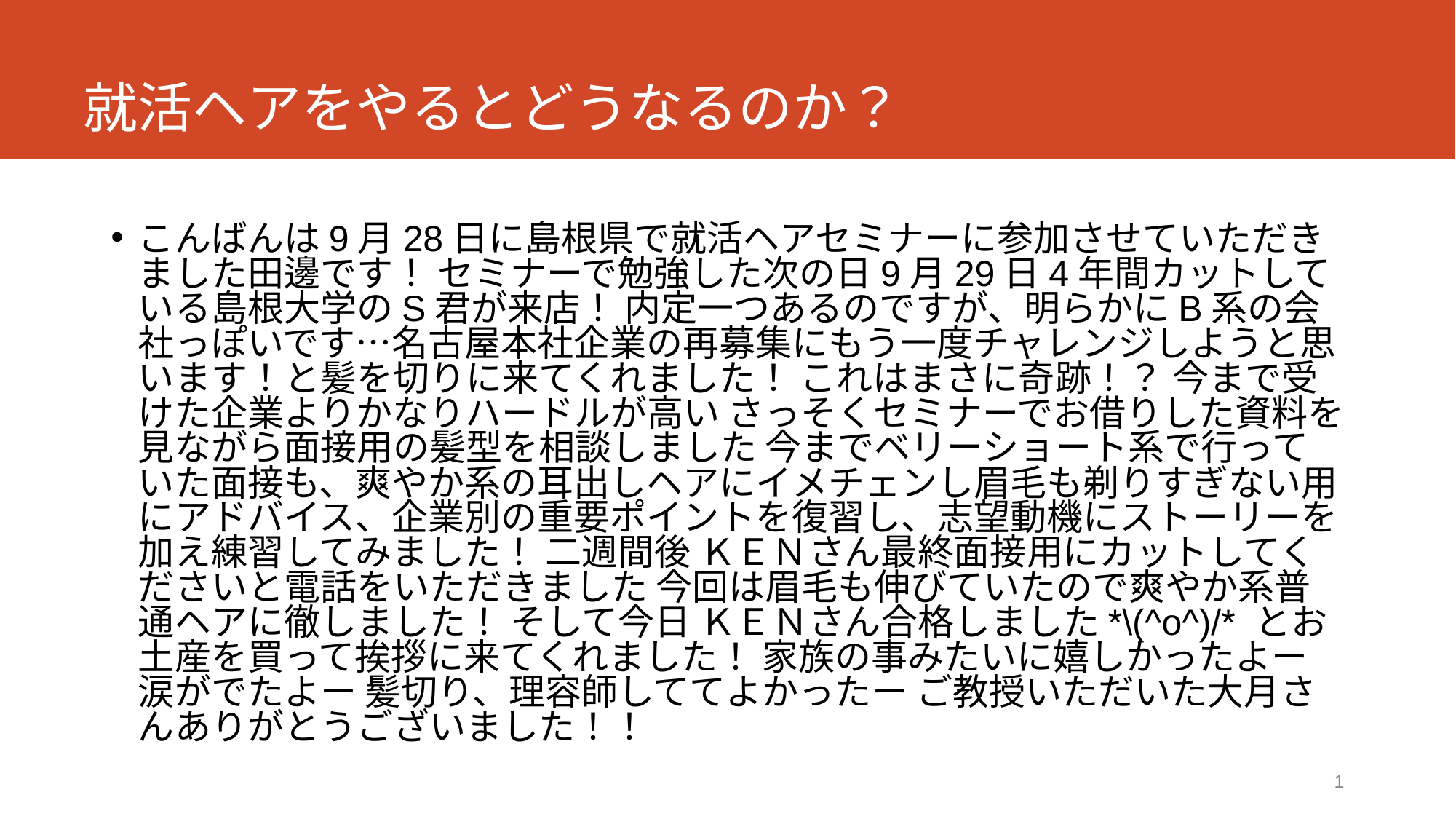

就活ヘアをやるとどうなるのか？
こんばんは9月28日に島根県で就活ヘアセミナーに参加させていただきました田邊です！ セミナーで勉強した次の日9月29日4年間カットしている島根大学のS君が来店！ 内定一つあるのですが、明らかにB系の会社っぽいです…名古屋本社企業の再募集にもう一度チャレンジしようと思います！と髪を切りに来てくれました！ これはまさに奇跡！？ 今まで受けた企業よりかなりハードルが高い さっそくセミナーでお借りした資料を見ながら面接用の髪型を相談しました 今までベリーショート系で行っていた面接も、爽やか系の耳出しヘアにイメチェンし眉毛も剃りすぎない用にアドバイス、企業別の重要ポイントを復習し、志望動機にストーリーを加え練習してみました！ 二週間後 ＫＥＮさん最終面接用にカットしてくださいと電話をいただきました 今回は眉毛も伸びていたので爽やか系普通ヘアに徹しました！ そして今日 ＫＥＮさん合格しました*\(^o^)/* とお土産を買って挨拶に来てくれました！ 家族の事みたいに嬉しかったよー 涙がでたよー 髪切り、理容師しててよかったー ご教授いただいた大月さんありがとうございました！！
1